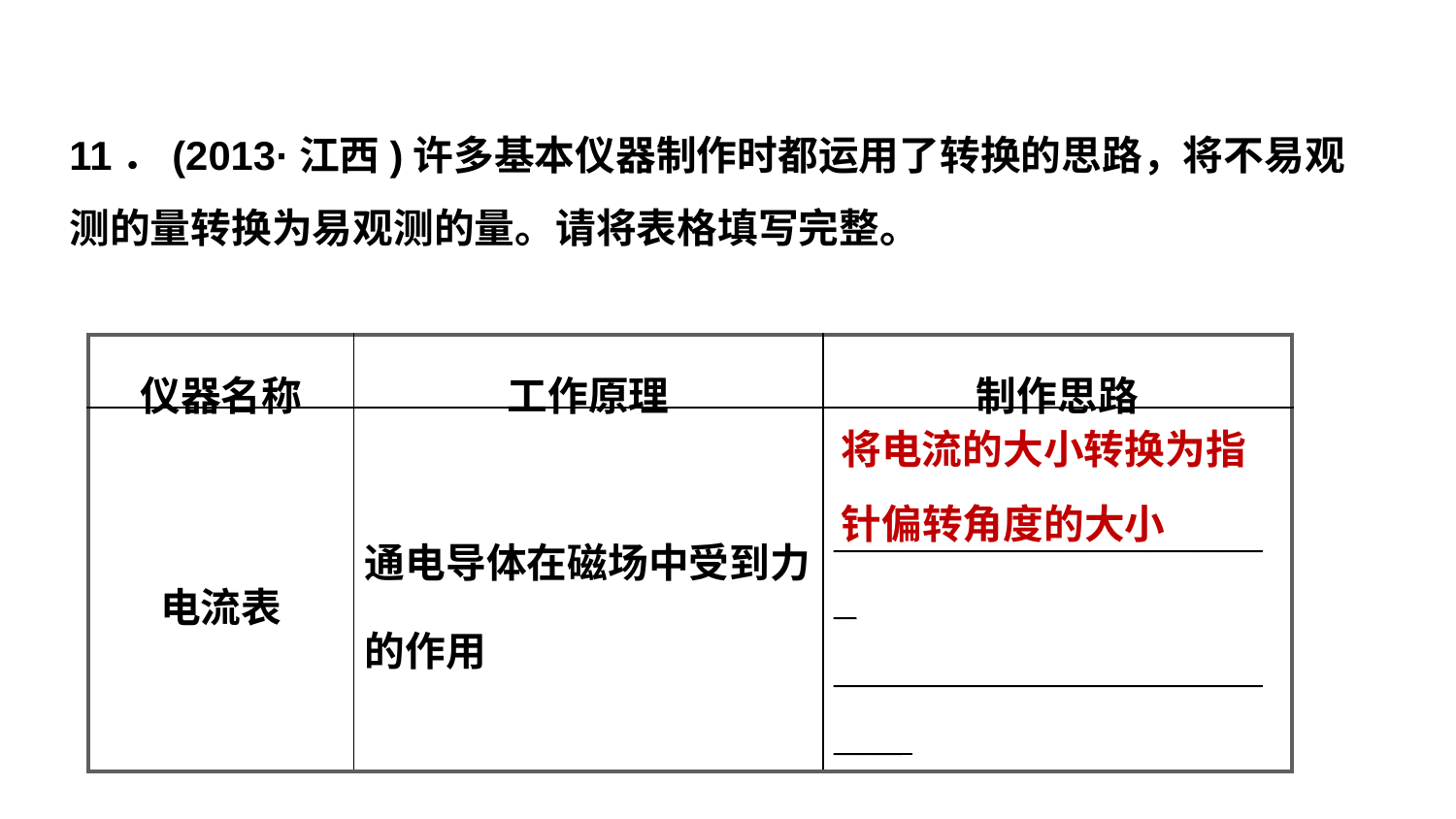

11．(2013·江西)许多基本仪器制作时都运用了转换的思路，将不易观测的量转换为易观测的量。请将表格填写完整。
| 仪器名称 | 工作原理 | 制作思路 |
| --- | --- | --- |
| 电流表 | 通电导体在磁场中受到力的作用 | \_\_\_\_\_\_\_\_\_\_\_\_\_\_\_\_\_\_\_\_ \_\_\_\_\_\_\_\_\_\_\_\_\_\_\_\_\_\_\_\_\_\_ |
将电流的大小转换为指
针偏转角度的大小